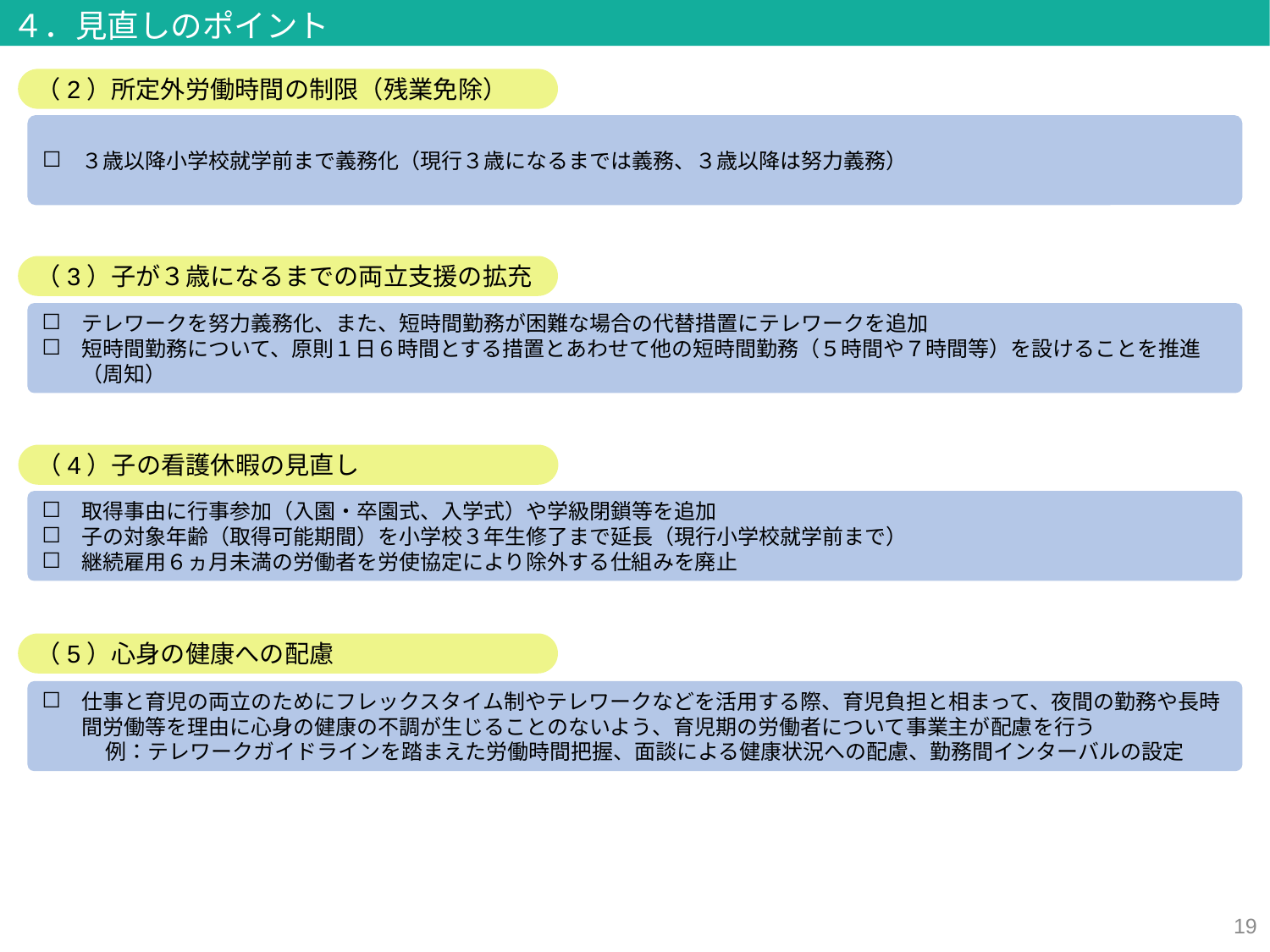

４．見直しのポイント
（2）所定外労働時間の制限（残業免除）
３歳以降小学校就学前まで義務化（現行３歳になるまでは義務、３歳以降は努力義務）
（3）子が３歳になるまでの両立支援の拡充
テレワークを努力義務化、また、短時間勤務が困難な場合の代替措置にテレワークを追加
短時間勤務について、原則１日６時間とする措置とあわせて他の短時間勤務（５時間や７時間等）を設けることを推進（周知）
（4）子の看護休暇の見直し
取得事由に行事参加（入園・卒園式、入学式）や学級閉鎖等を追加
子の対象年齢（取得可能期間）を小学校３年生修了まで延長（現行小学校就学前まで）
継続雇用６ヵ月未満の労働者を労使協定により除外する仕組みを廃止
（5）心身の健康への配慮
仕事と育児の両立のためにフレックスタイム制やテレワークなどを活用する際、育児負担と相まって、夜間の勤務や長時間労働等を理由に心身の健康の不調が生じることのないよう、育児期の労働者について事業主が配慮を行う
　　　例：テレワークガイドラインを踏まえた労働時間把握、面談による健康状況への配慮、勤務間インターバルの設定
19